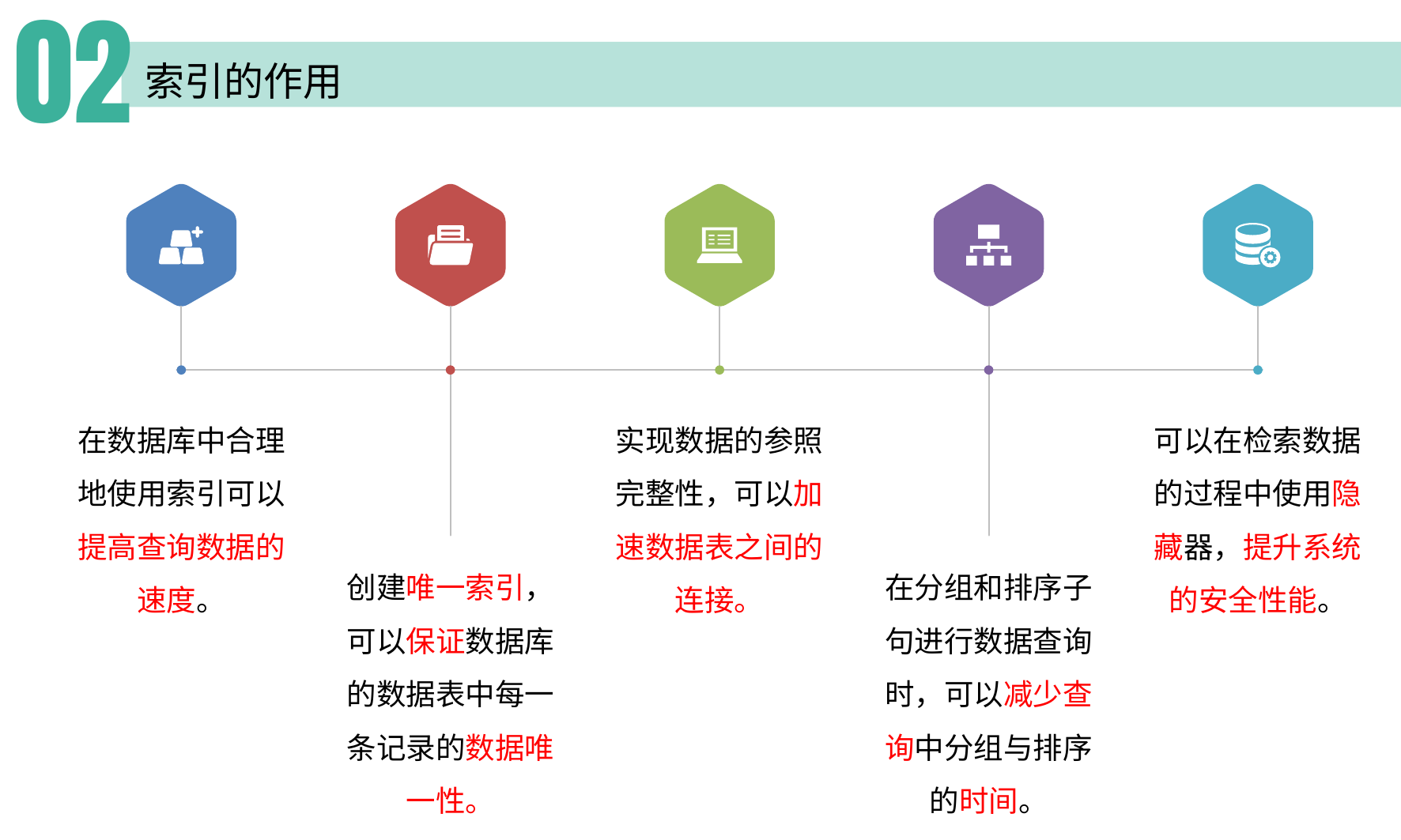

02

索引的作用

在数据库中合理地使用索引可以提高查询数据的速度。
实现数据的参照完整性，可以加速数据表之间的连接。
可以在检索数据的过程中使用隐藏器，提升系统的安全性能。
在分组和排序子句进行数据查询时，可以减少查询中分组与排序的时间。
创建唯一索引，可以保证数据库的数据表中每一条记录的数据唯一性。